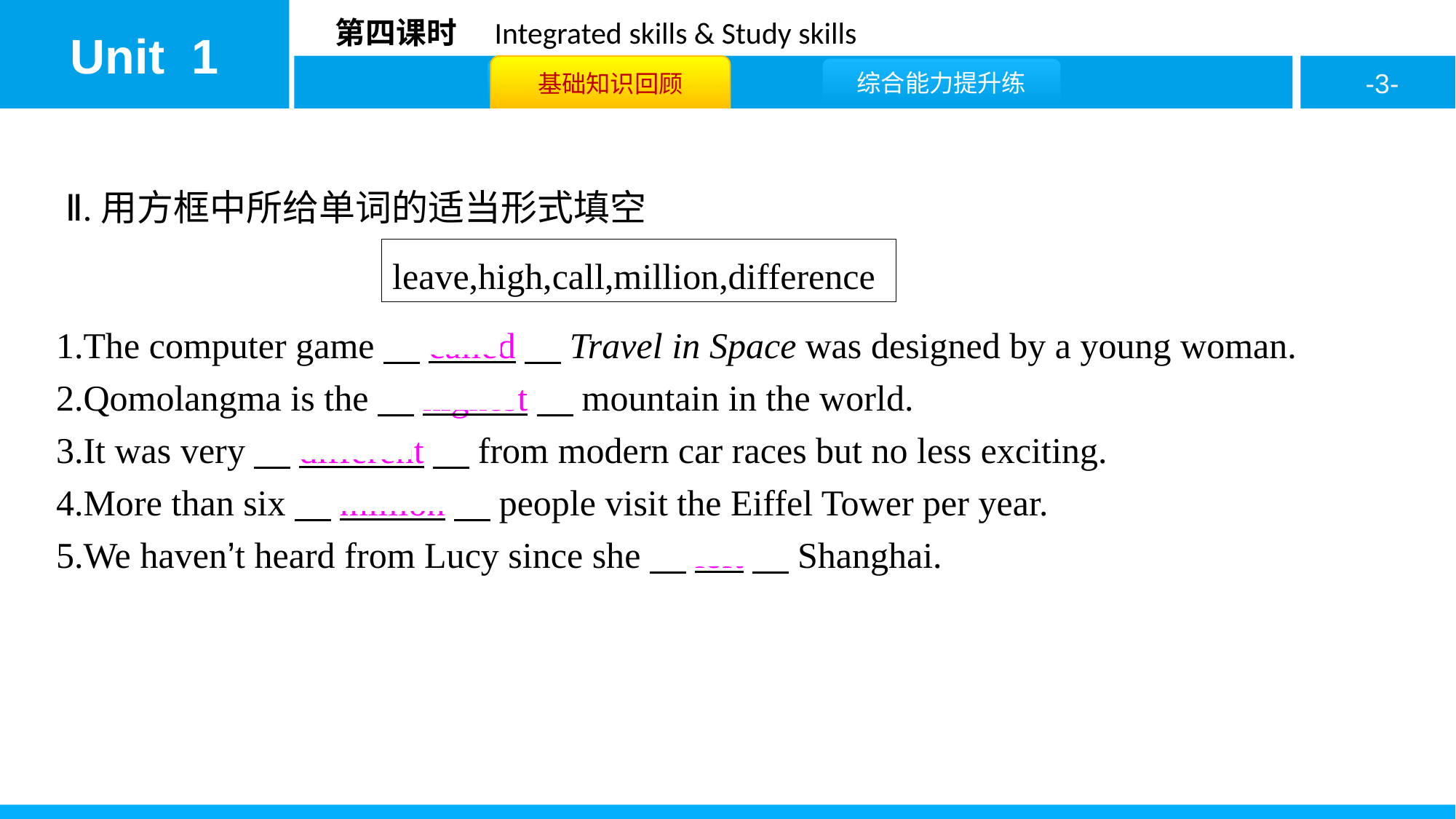

Ⅱ.用方框中所给单词的适当形式填空
leave,high,call,million,difference
1.The computer game　called　Travel in Space was designed by a young woman.
2.Qomolangma is the　highest　mountain in the world.
3.It was very　different　from modern car races but no less exciting.
4.More than six　million　people visit the Eiffel Tower per year.
5.We haven’t heard from Lucy since she　left　Shanghai.